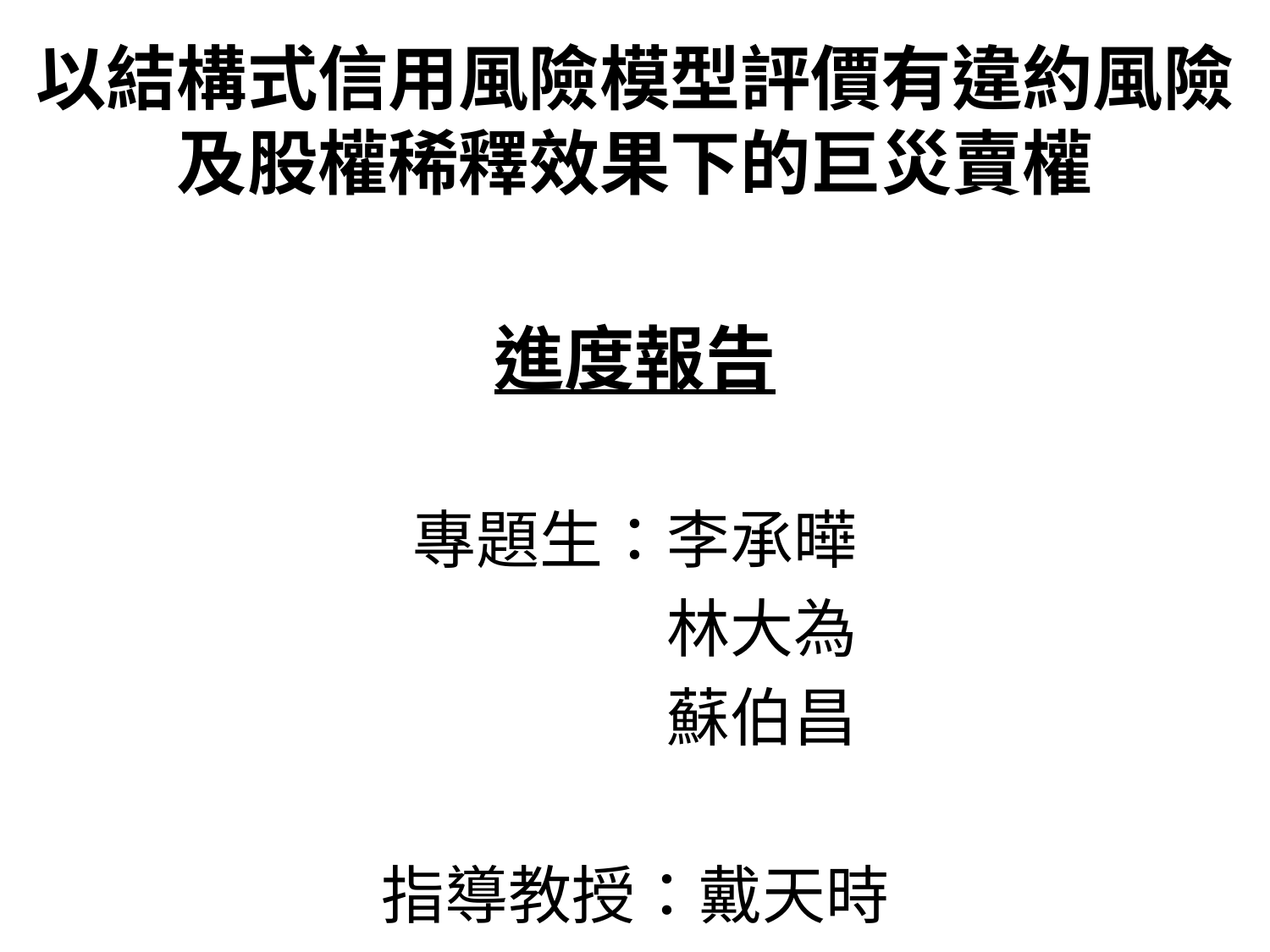

# 以結構式信用風險模型評價有違約風險及股權稀釋效果下的巨災賣權
進度報告

專題生：李承曄
		林大為
		蘇伯昌

指導教授：戴天時